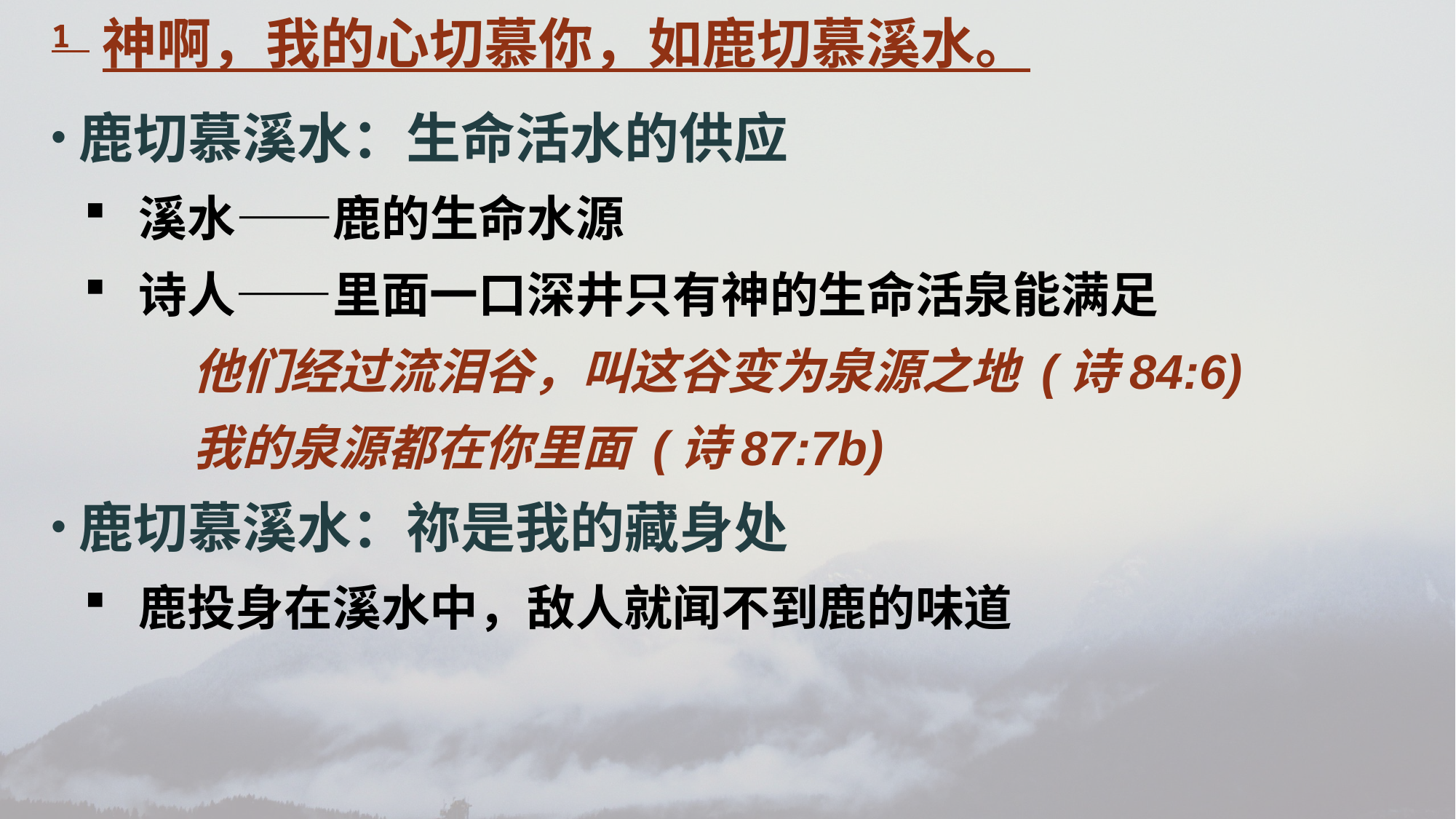

1 神啊，我的心切慕你，如鹿切慕溪水。
鹿切慕溪水：生命活水的供应
溪水——鹿的生命水源
诗人——里面一口深井只有神的生命活泉能满足
	他们经过流泪谷，叫这谷变为泉源之地 (诗84:6)
	我的泉源都在你里面 (诗87:7b)
鹿切慕溪水：祢是我的藏身处
鹿投身在溪水中，敌人就闻不到鹿的味道